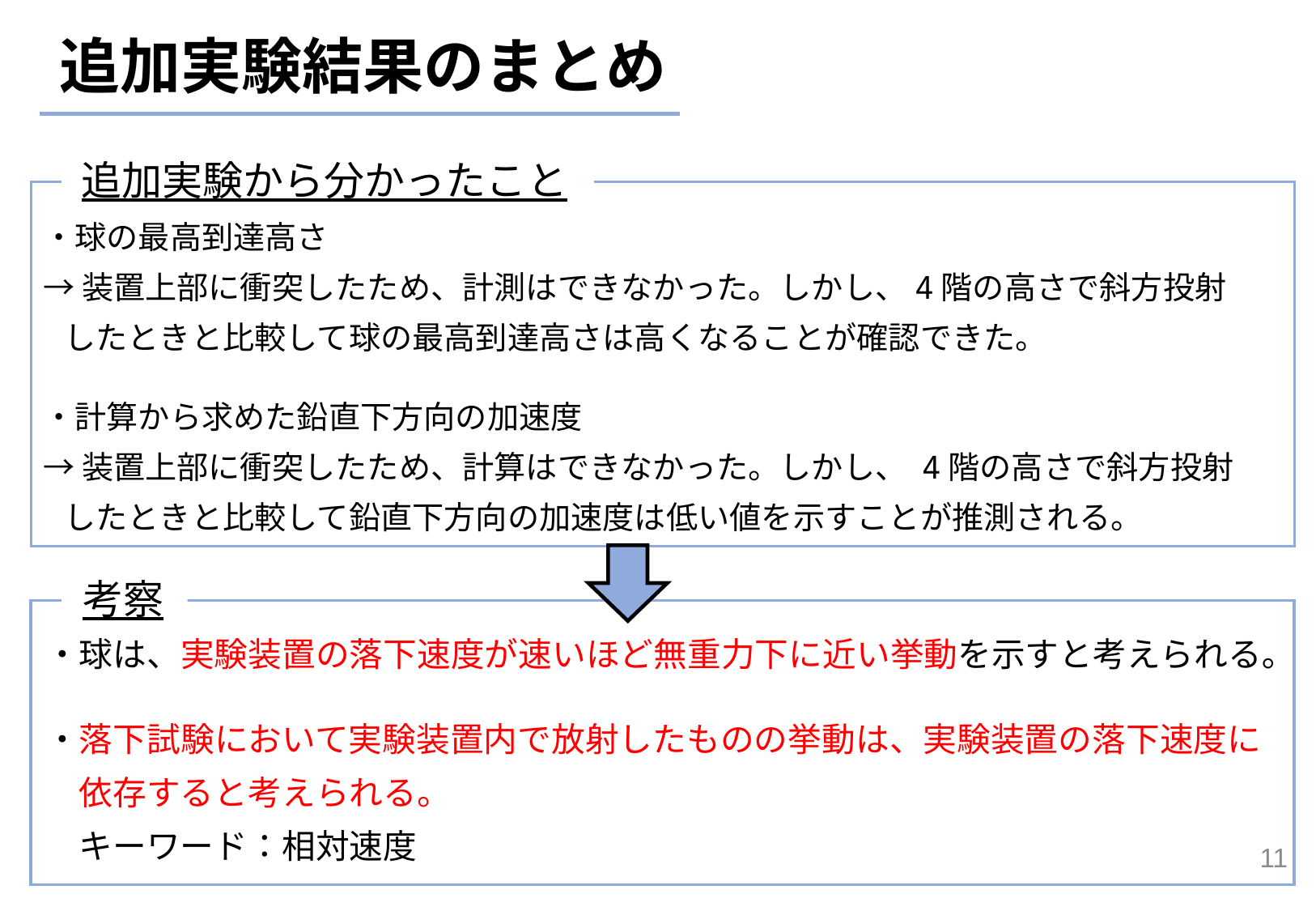

追加実験結果のまとめ

追加実験から分かったこと

・球の最高到達高さ
→装置上部に衝突したため、計測はできなかった。しかし、4階の高さで斜方投射
  したときと比較して球の最高到達高さは高くなることが確認できた。

・計算から求めた鉛直下方向の加速度
→装置上部に衝突したため、計算はできなかった。しかし、 4階の高さで斜方投射
  したときと比較して鉛直下方向の加速度は低い値を示すことが推測される。

考察

・球は、実験装置の落下速度が速いほど無重力下に近い挙動を示すと考えられる｡

・落下試験において実験装置内で放射したものの挙動は、実験装置の落下速度に
　依存すると考えられる。
　キーワード：相対速度
11